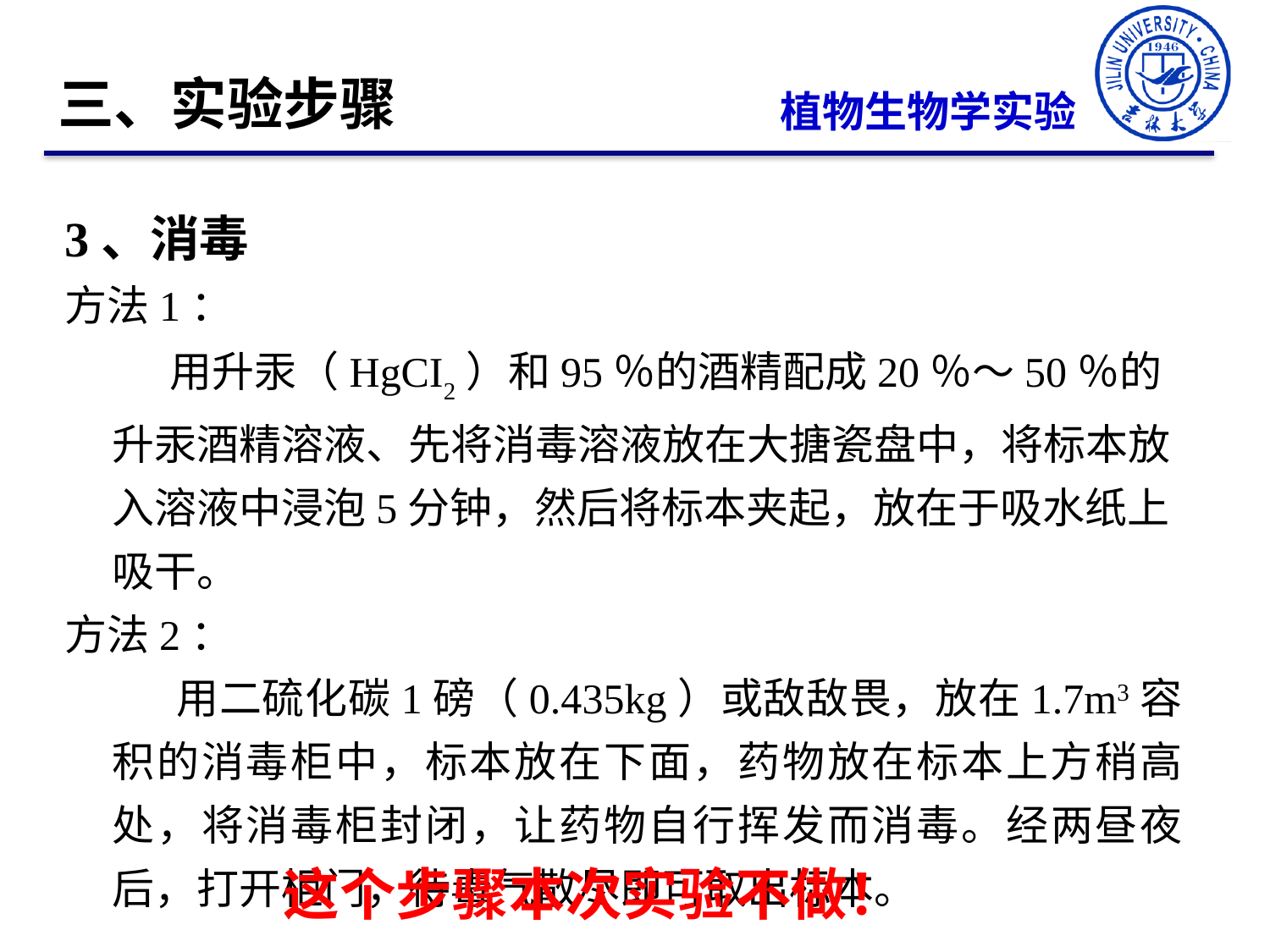

三、实验步骤
植物生物学实验
3、消毒
方法1：
          用升汞（HgCI2）和95％的酒精配成20％～50％的升汞酒精溶液、先将消毒溶液放在大搪瓷盘中，将标本放入溶液中浸泡5分钟，然后将标本夹起，放在于吸水纸上吸干。
方法2：
          用二硫化碳1磅（0.435kg）或敌敌畏，放在1.7m3容积的消毒柜中，标本放在下面，药物放在标本上方稍高处，将消毒柜封闭，让药物自行挥发而消毒。经两昼夜后，打开柜门，待毒气散尽即可取出标本。

这个步骤本次实验不做！